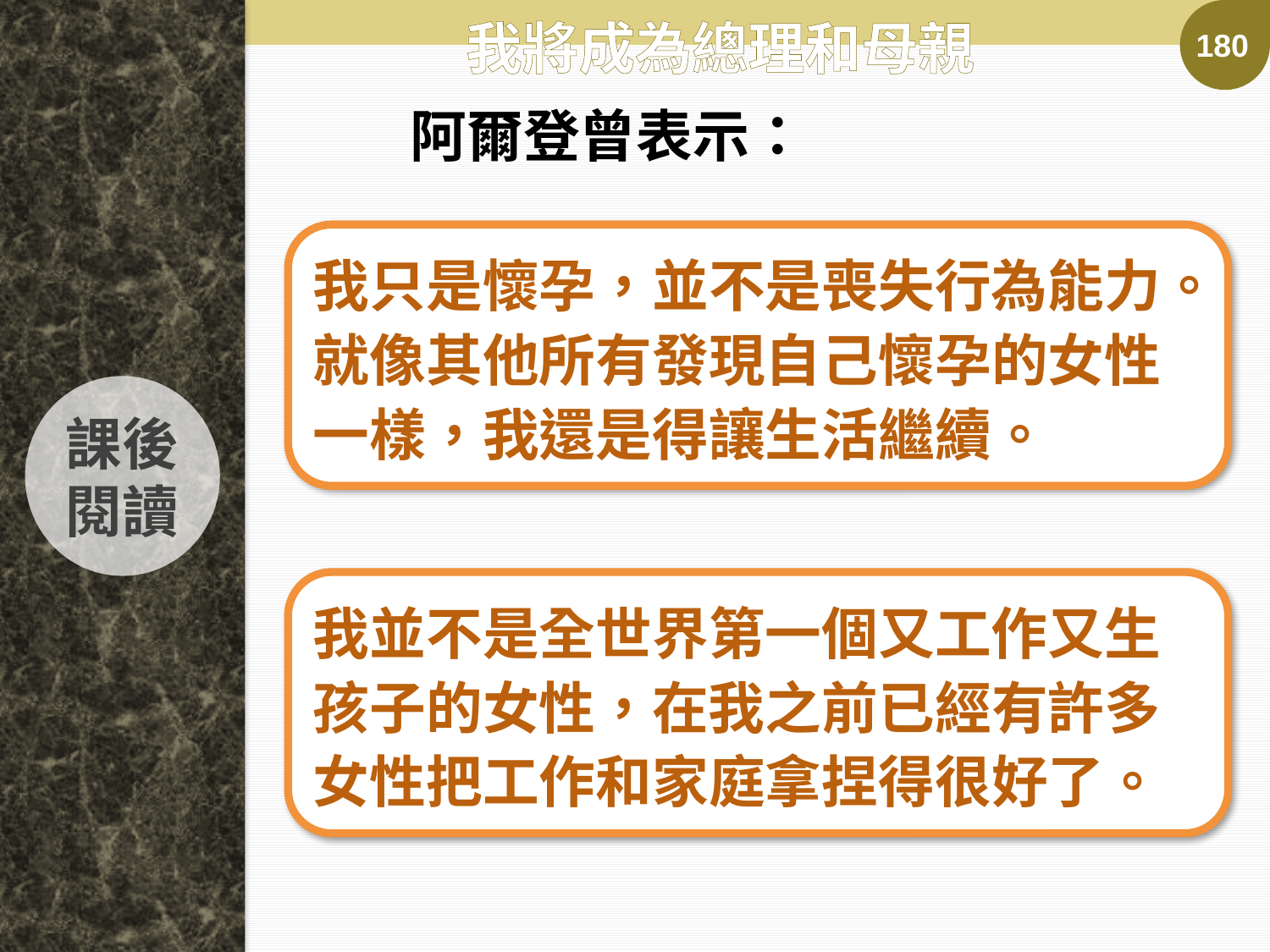

# 我將成為總理和母親
180
　　阿爾登曾表示：
我只是懷孕，並不是喪失行為能力。就像其他所有發現自己懷孕的女性一樣，我還是得讓生活繼續。
我並不是全世界第一個又工作又生孩子的女性，在我之前已經有許多女性把工作和家庭拿捏得很好了。